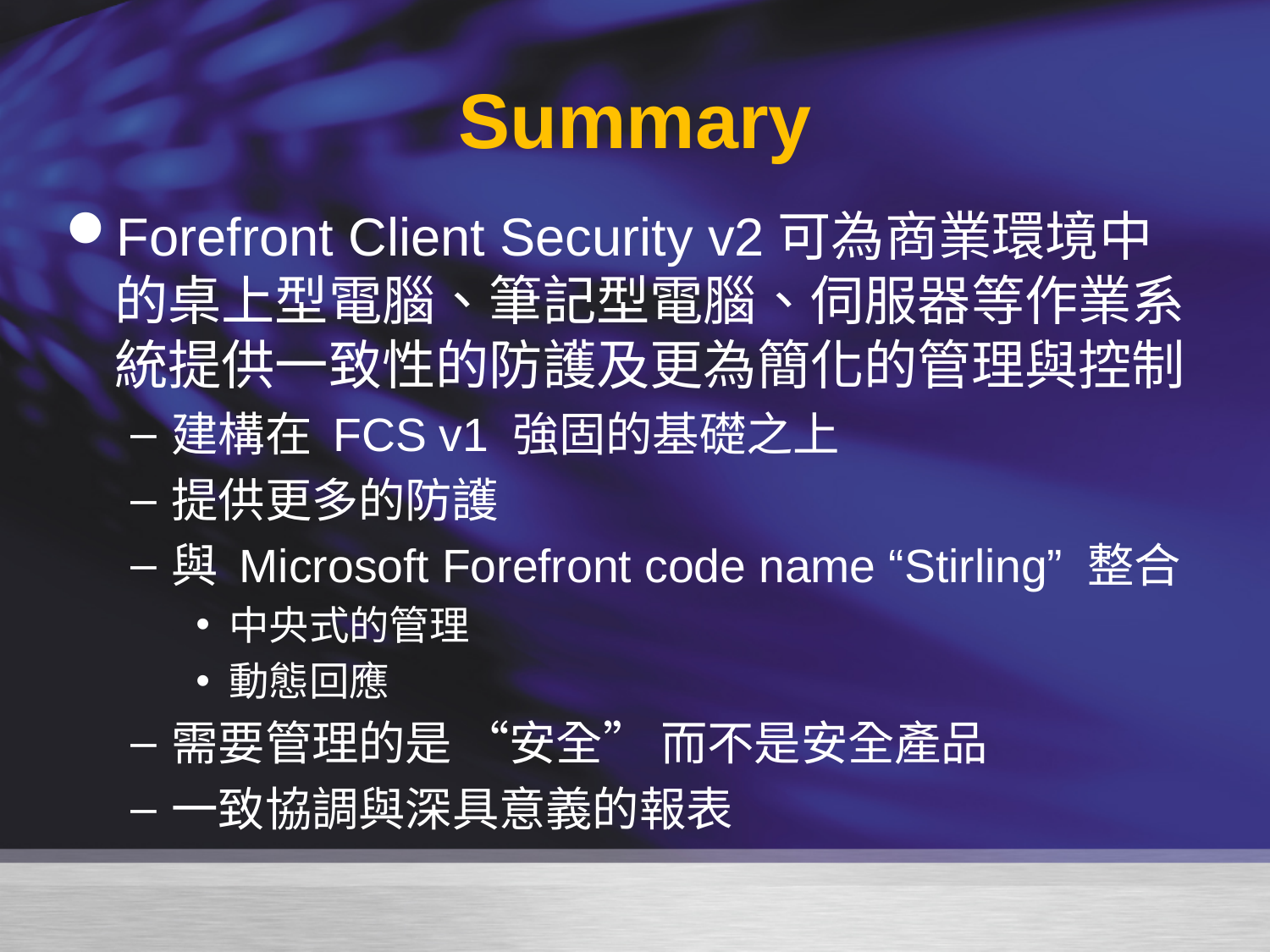

# Summary
Forefront Client Security v2可為商業環境中的桌上型電腦、筆記型電腦、伺服器等作業系統提供一致性的防護及更為簡化的管理與控制
建構在 FCS v1 強固的基礎之上
提供更多的防護
與 Microsoft Forefront code name “Stirling” 整合
中央式的管理
動態回應
需要管理的是 “安全” 而不是安全產品
一致協調與深具意義的報表